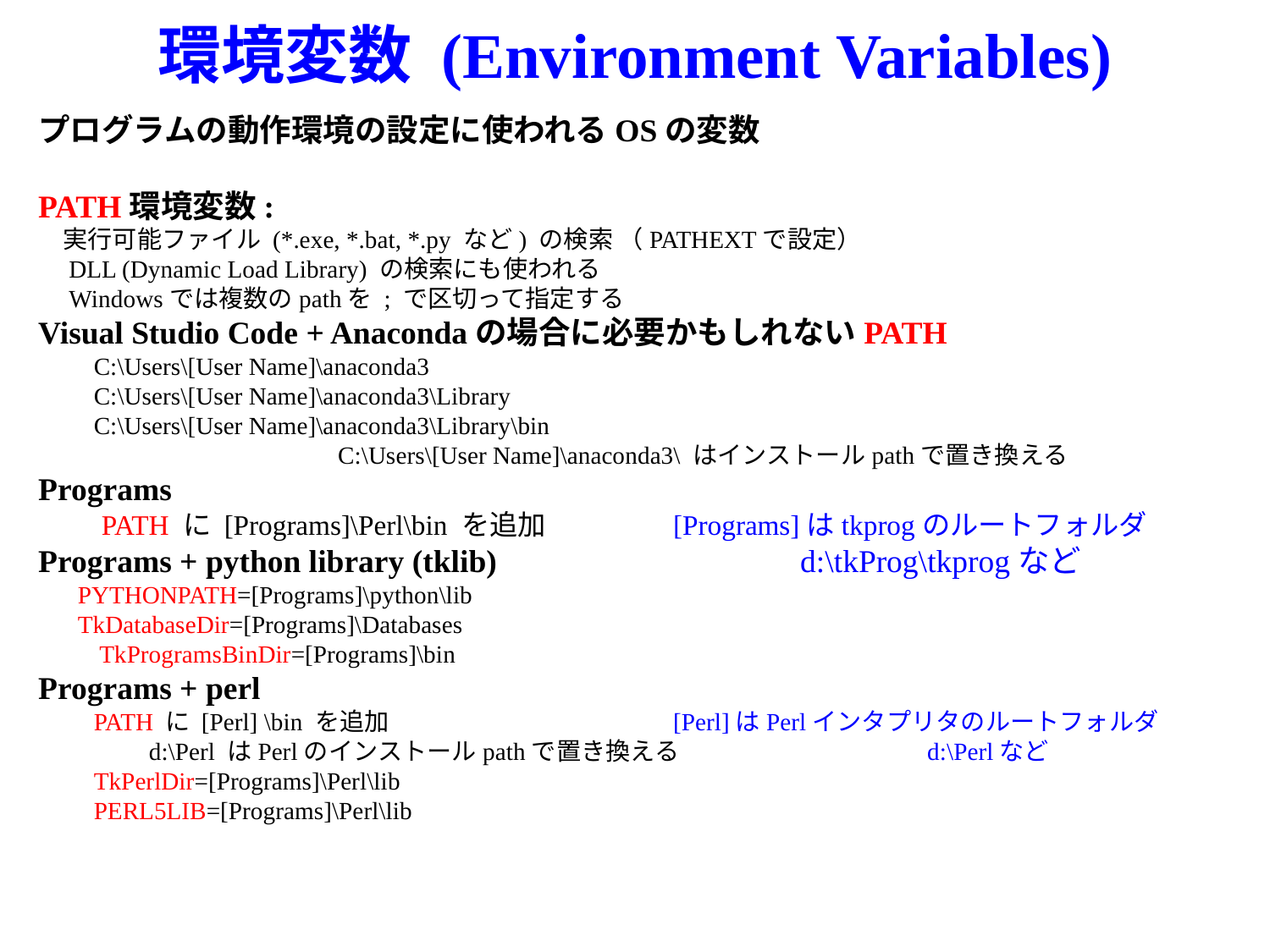

# 環境変数 (Environment Variables)
プログラムの動作環境の設定に使われるOSの変数

PATH環境変数:
　実行可能ファイル (*.exe, *.bat, *.py など) の検索 （PATHEXTで設定）
　DLL (Dynamic Load Library) の検索にも使われる
　Windowsでは複数のpathを ; で区切って指定する
Visual Studio Code + Anacondaの場合に必要かもしれないPATH
　　C:\Users\[User Name]\anaconda3
　　C:\Users\[User Name]\anaconda3\Library
　　C:\Users\[User Name]\anaconda3\Library\bin
			 C:\Users\[User Name]\anaconda3\ はインストールpathで置き換える
Programs
　　PATH に [Programs]\Perl\bin を追加		[Programs]はtkprogのルートフォルダ
Programs + python library (tklib)			d:\tkProg\tkprogなど
	PYTHONPATH=[Programs]\python\lib
	TkDatabaseDir=[Programs]\Databases
　　 TkProgramsBinDir=[Programs]\bin
Programs + perl
　　PATH に [Perl] \bin を追加			[Perl]はPerlインタプリタのルートフォルダ
　　　　 d:\Perl はPerlのインストールpathで置き換える		d:\Perlなど
　　TkPerlDir=[Programs]\Perl\lib
　　PERL5LIB=[Programs]\Perl\lib